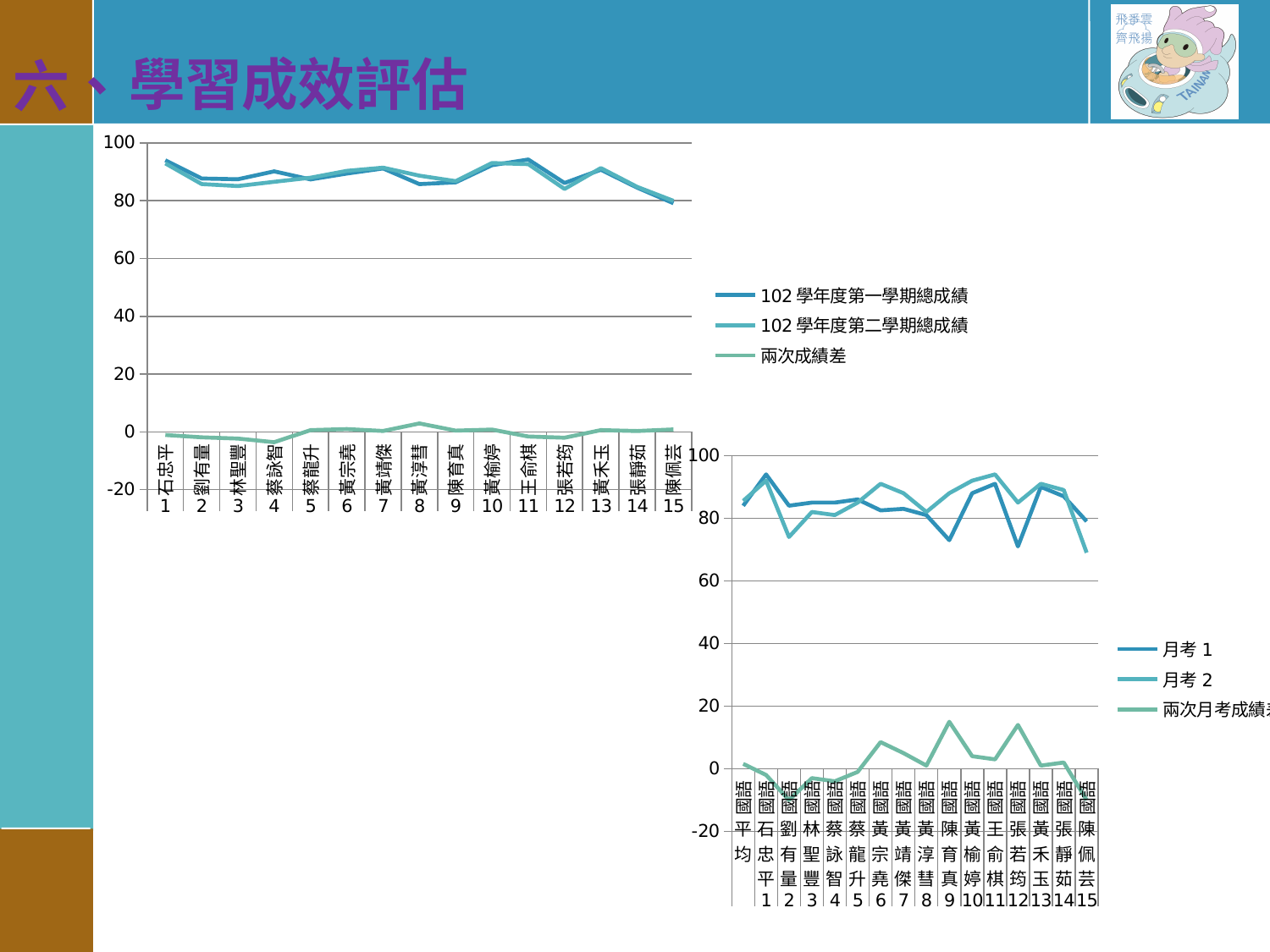

學習成效評估
六、

### Chart

| Category | 102學年度第一學期總成績 | 102學年度第二學期總成績 | 兩次成績差 |
|---|---|---|---|
| 石忠平 | 93.98 | 92.88 | -1.1000000000000085 |
| 劉有量 | 87.66 | 85.75 | -1.9099999999999966 |
| 林聖豐 | 87.4 | 85.06 | -2.3400000000000034 |
| 蔡詠智 | 90.13 | 86.53 | -3.5999999999999943 |
| 蔡龍升 | 87.36 | 87.94 | 0.5799999999999983 |
| 黃宗堯 | 89.37 | 90.31 | 0.9399999999999977 |
| 黃靖傑 | 91.13 | 91.42 | 0.29000000000000625 |
| 黃淳彗 | 85.73 | 88.64 | 2.9099999999999966 |
| 陳育真 | 86.33 | 86.75 | 0.4200000000000017 |
| 黃榆婷 | 92.26 | 93.03 | 0.769999999999996 |
| 王俞棋 | 94.24 | 92.62 | -1.6199999999999903 |
| 張若筠 | 86.1 | 84.05 | -2.049999999999997 |
| 黃禾玉 | 90.69 | 91.28 | 0.5900000000000034 |
| 張靜茹 | 84.5 | 84.78 | 0.28000000000000114 |
| 陳佩芸 | 79.11 | 79.94 | 0.8299999999999983 |

### Chart

| Category | 月考1 | 月考2 | 兩次月考成績差 |
|---|---|---|---|
| 國語 | 83.97 | 85.53 | 1.5600000000000023 |
| 國語 | 94.0 | 92.0 | -2.0 |
| 國語 | 84.0 | 74.0 | -10.0 |
| 國語 | 85.0 | 82.0 | -3.0 |
| 國語 | 85.0 | 81.0 | -4.0 |
| 國語 | 86.0 | 85.0 | -1.0 |
| 國語 | 82.5 | 91.0 | 8.5 |
| 國語 | 83.0 | 88.0 | 5.0 |
| 國語 | 81.0 | 82.0 | 1.0 |
| 國語 | 73.0 | 88.0 | 15.0 |
| 國語 | 88.0 | 92.0 | 4.0 |
| 國語 | 91.0 | 94.0 | 3.0 |
| 國語 | 71.0 | 85.0 | 14.0 |
| 國語 | 90.0 | 91.0 | 1.0 |
| 國語 | 87.0 | 89.0 | 2.0 |
| 國語 | 79.0 | 69.0 | -10.0 |